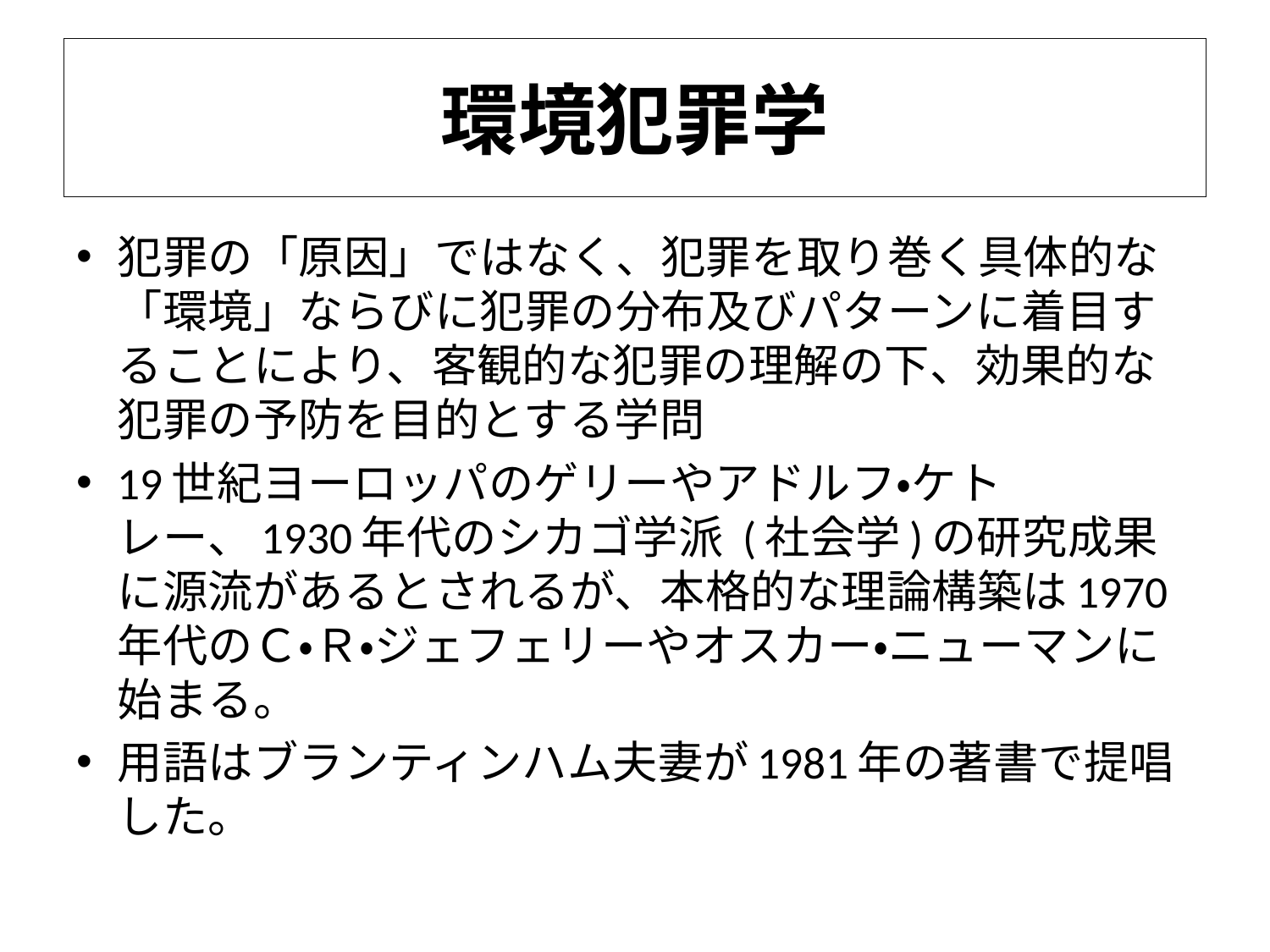

# 環境犯罪学
犯罪の「原因」ではなく、犯罪を取り巻く具体的な「環境」ならびに犯罪の分布及びパターンに着目することにより、客観的な犯罪の理解の下、効果的な犯罪の予防を目的とする学問
19世紀ヨーロッパのゲリーやアドルフ・ケトレー、1930年代のシカゴ学派 (社会学)の研究成果に源流があるとされるが、本格的な理論構築は1970年代のＣ・Ｒ・ジェフェリーやオスカー・ニューマンに始まる。
用語はブランティンハム夫妻が1981年の著書で提唱した。